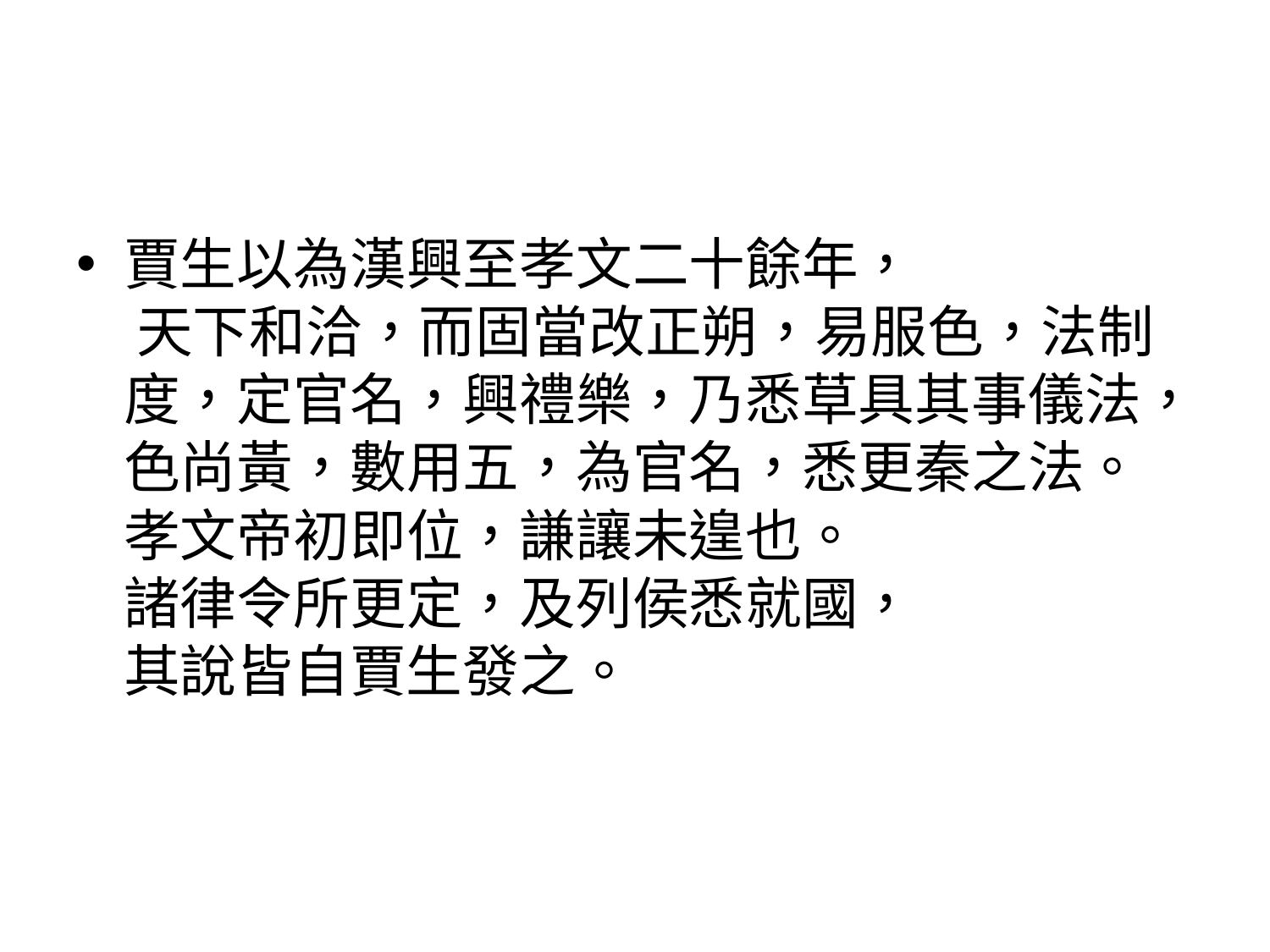

#
賈生以為漢興至孝文二十餘年，                       天下和洽，而固當改正朔，易服色，法制度，定官名，興禮樂，乃悉草具其事儀法，色尚黃，數用五，為官名，悉更秦之法。孝文帝初即位，謙讓未遑也。                      諸律令所更定，及列侯悉就國，                     其說皆自賈生發之。